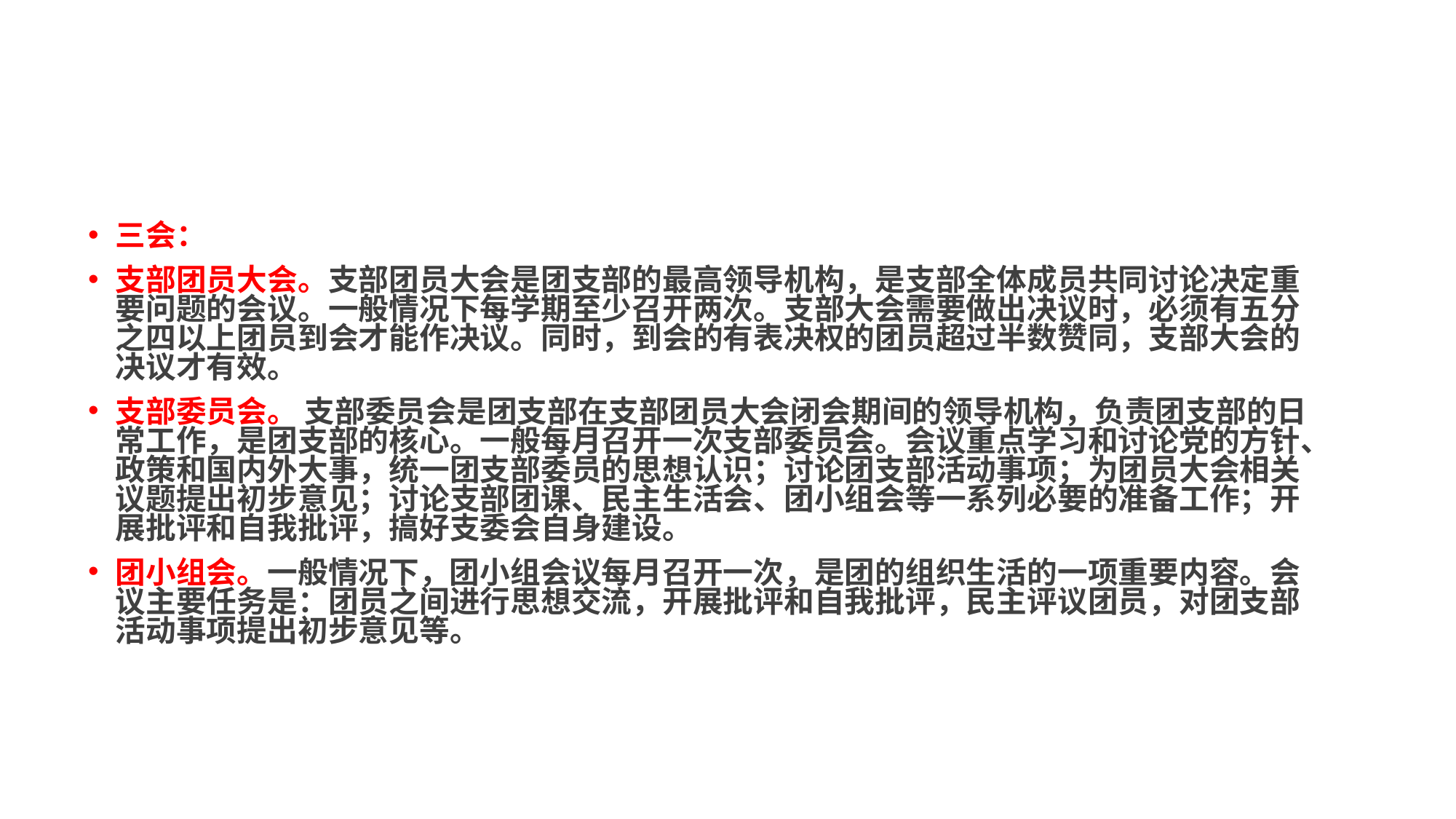

#
三会：
支部团员大会。支部团员大会是团支部的最高领导机构，是支部全体成员共同讨论决定重要问题的会议。一般情况下每学期至少召开两次。支部大会需要做出决议时，必须有五分之四以上团员到会才能作决议。同时，到会的有表决权的团员超过半数赞同，支部大会的决议才有效。
支部委员会。 支部委员会是团支部在支部团员大会闭会期间的领导机构，负责团支部的日常工作，是团支部的核心。一般每月召开一次支部委员会。会议重点学习和讨论党的方针、政策和国内外大事，统一团支部委员的思想认识；讨论团支部活动事项；为团员大会相关议题提出初步意见；讨论支部团课、民主生活会、团小组会等一系列必要的准备工作；开展批评和自我批评，搞好支委会自身建设。
团小组会。一般情况下，团小组会议每月召开一次，是团的组织生活的一项重要内容。会议主要任务是：团员之间进行思想交流，开展批评和自我批评，民主评议团员，对团支部活动事项提出初步意见等。